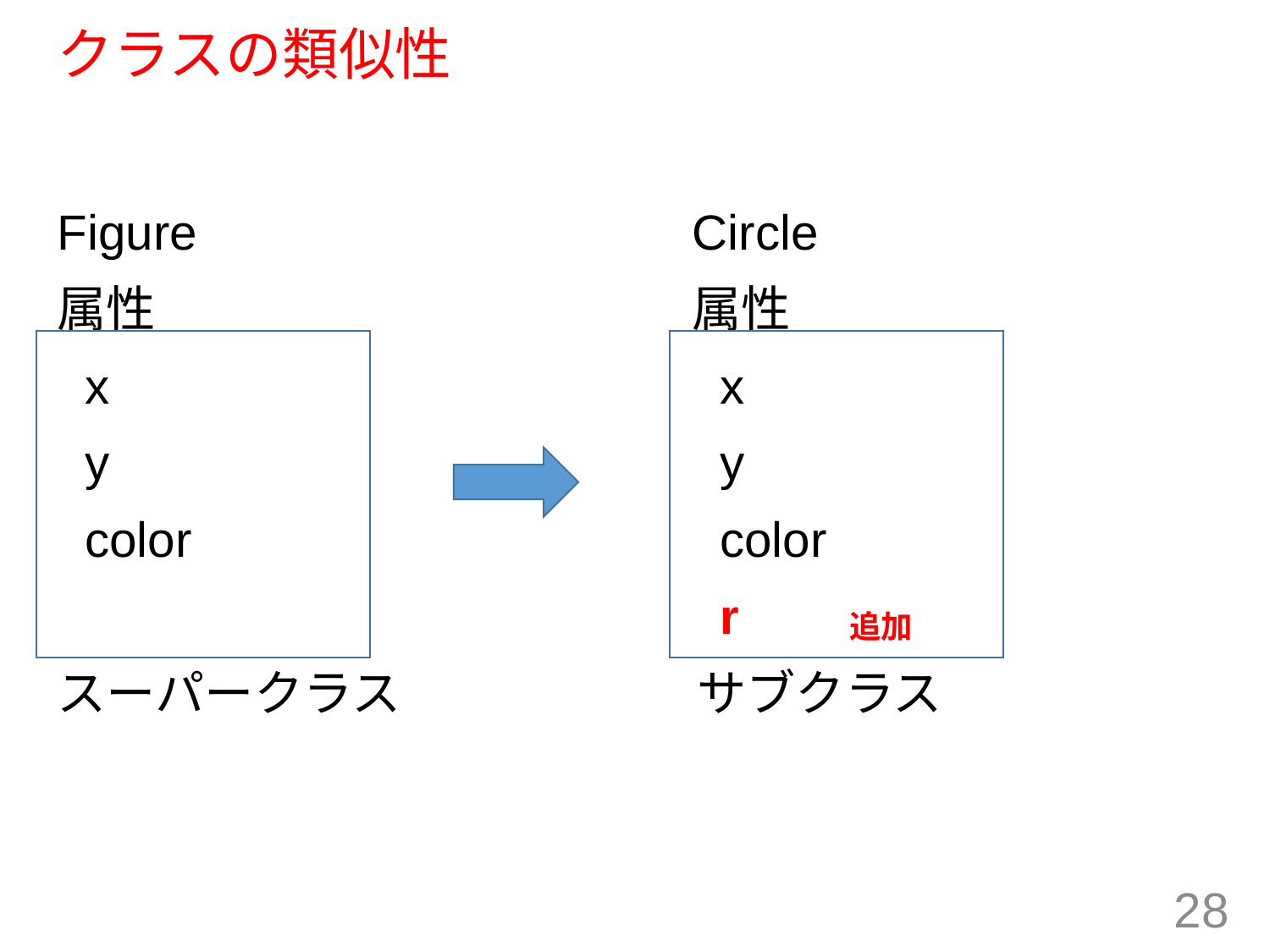

# クラスの類似性

Figure				Circle
属性					属性
  x					  x
  y					  y
  color				  color
					  r
スーパークラス　　　　　　サブクラス

追加
28